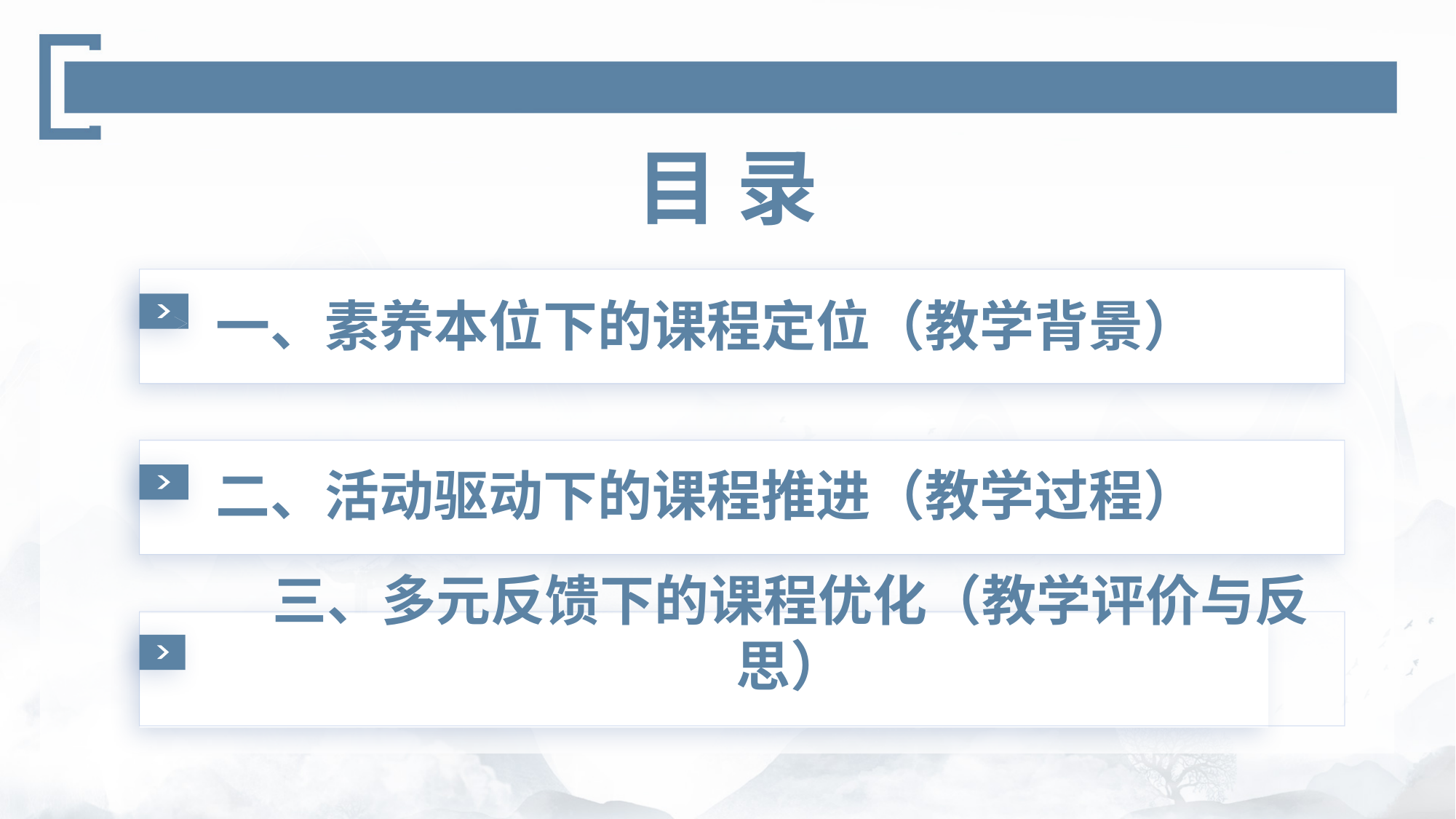

目 录

一、素养本位下的课程定位（教学背景）

二、活动驱动下的课程推进（教学过程）

三、多元反馈下的课程优化（教学评价与反思）